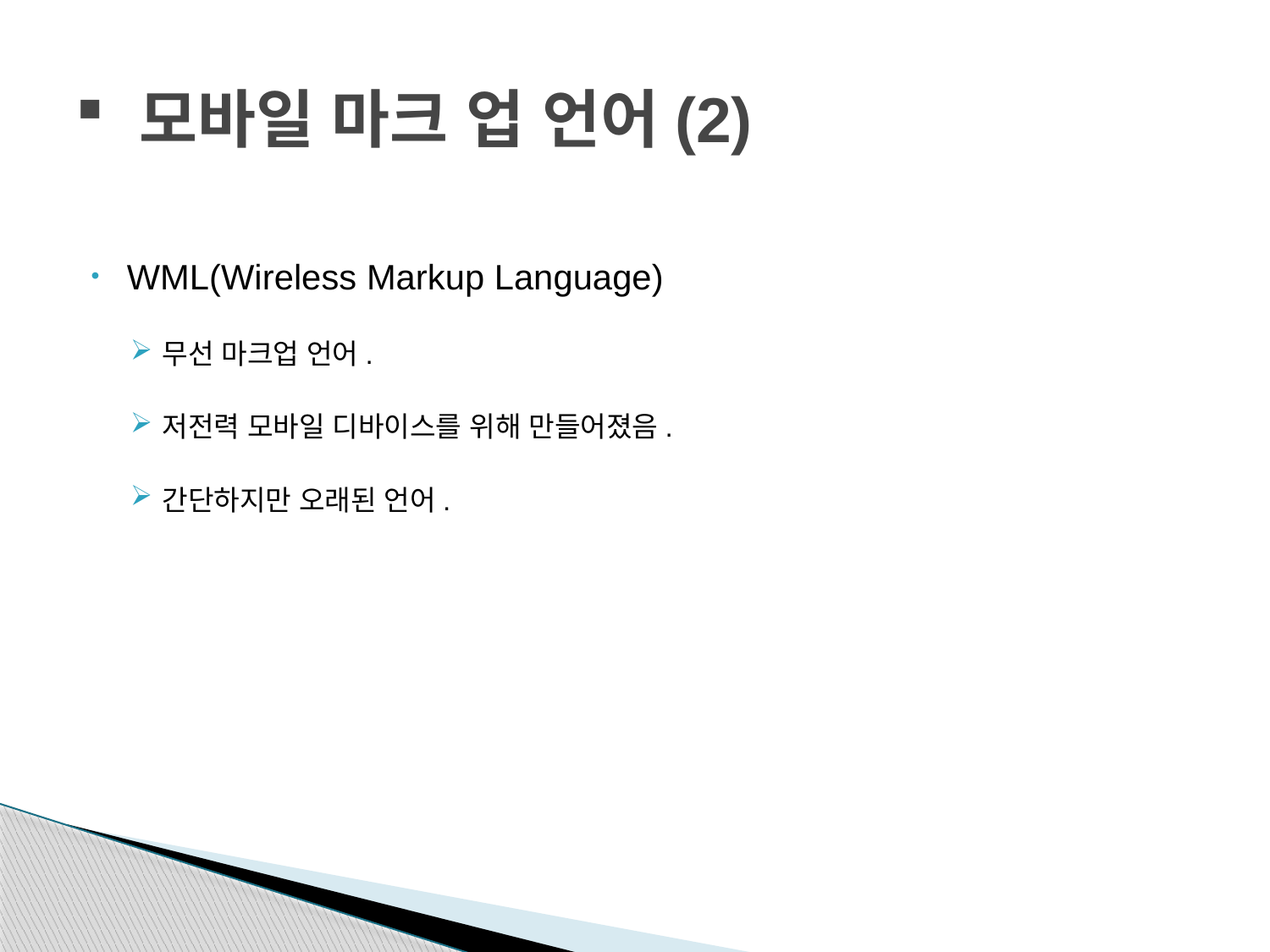

# 모바일 마크 업 언어(2)
WML(Wireless Markup Language)
무선 마크업 언어.
저전력 모바일 디바이스를 위해 만들어졌음.
간단하지만 오래된 언어.